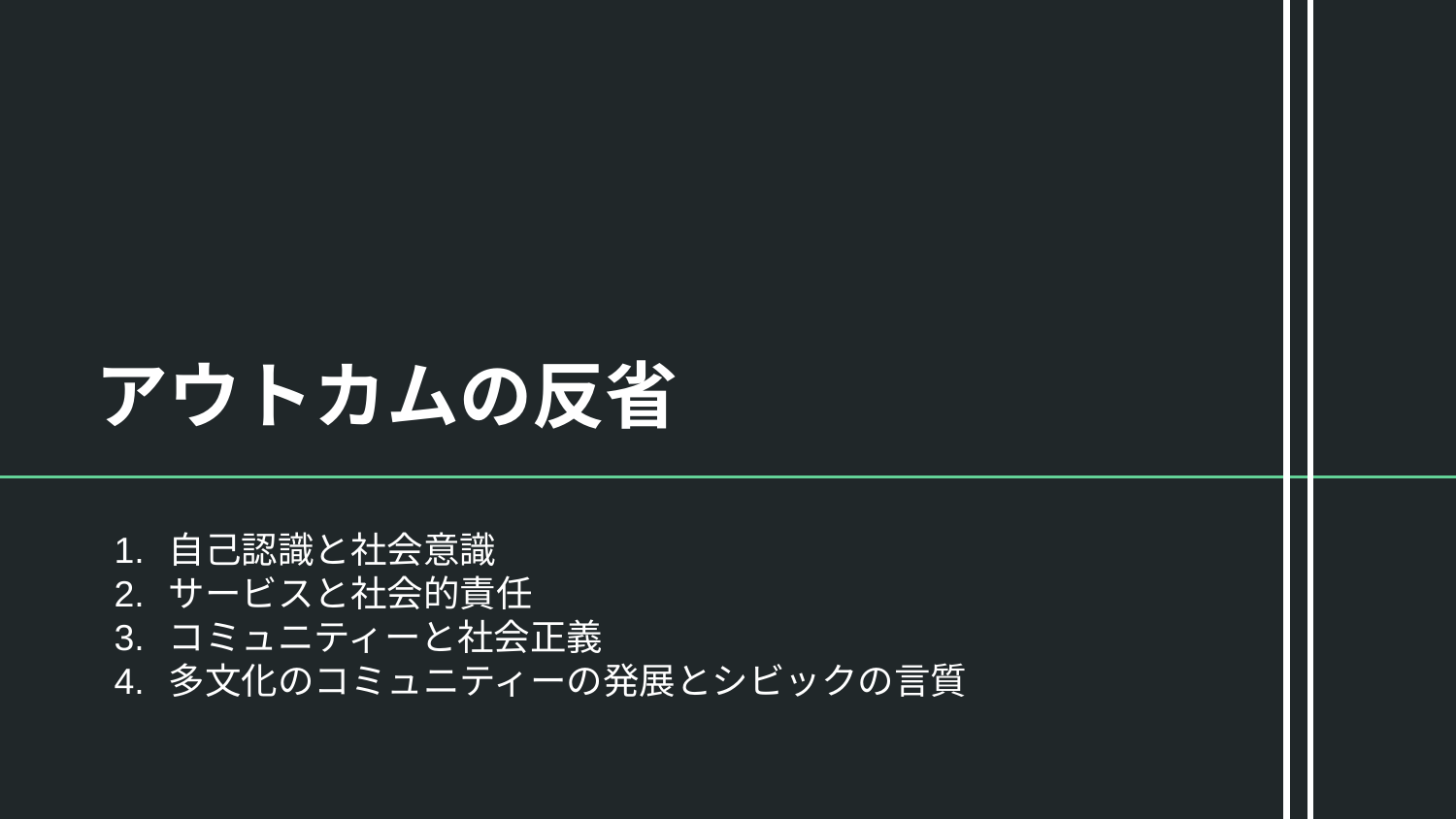

# アウトカムの反省
自己認識と社会意識
サービスと社会的責任
コミュニティーと社会正義
多文化のコミュニティーの発展とシビックの言質